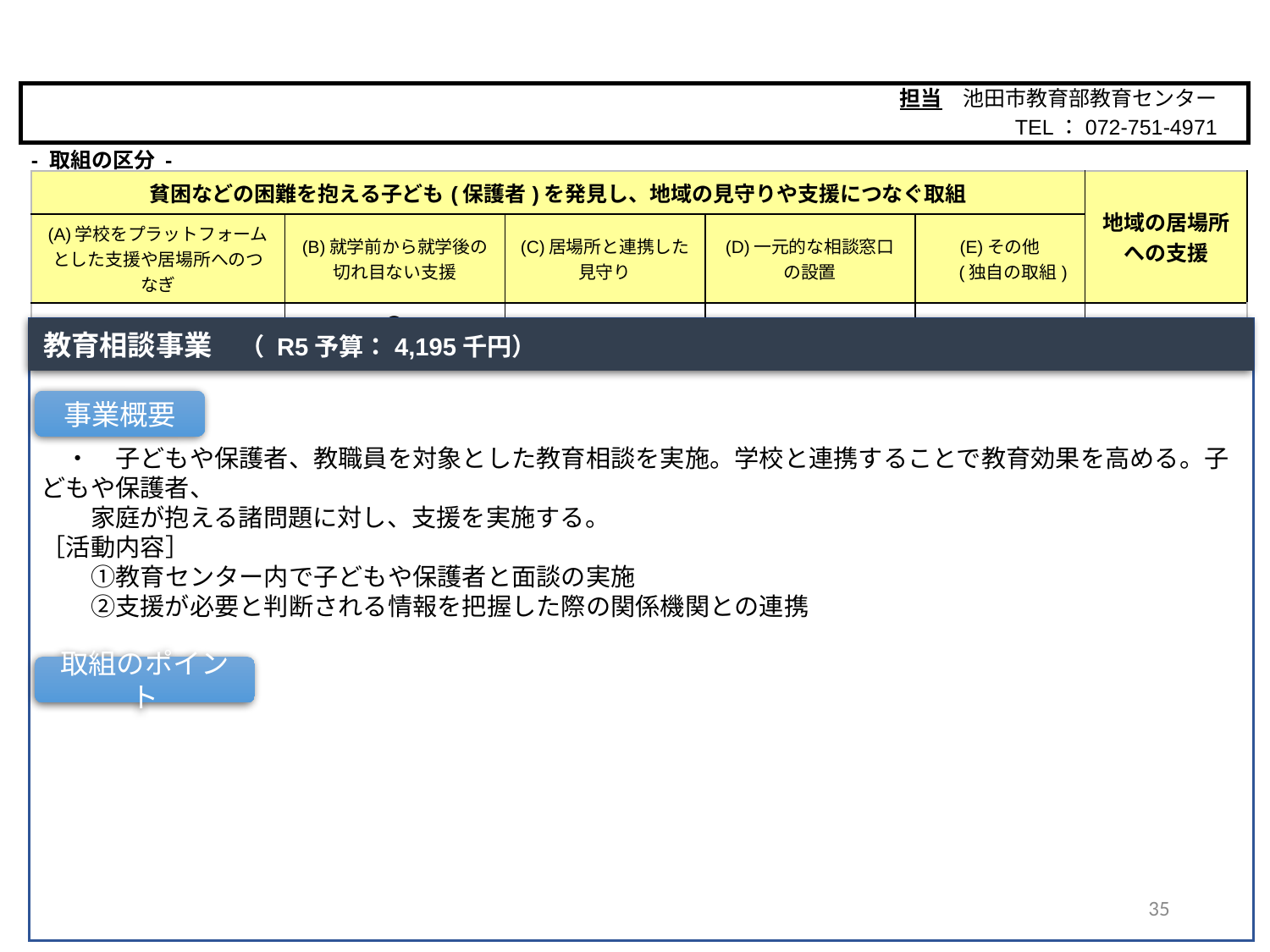

担当　池田市教育部教育センター
　　　　　 TEL：072-751-4971

池田市
- 取組の区分 -
| 貧困などの困難を抱える子ども(保護者)を発見し、地域の見守りや支援につなぐ取組 |  |  |  |  | 地域の居場所 への支援 |
| --- | --- | --- | --- | --- | --- |
| (A)学校をプラットフォームとした支援や居場所へのつなぎ | (B)就学前から就学後の 切れ目ない支援 | (C)居場所と連携した 見守り | (D)一元的な相談窓口 の設置 | (E)その他 　 (独自の取組) |  |
| ○ | 〇 |  |  |  |  |
教育相談事業　（ R5予算：4,195千円）

　・　子どもや保護者、教職員を対象とした教育相談を実施。学校と連携することで教育効果を高める。子どもや保護者、
　　家庭が抱える諸問題に対し、支援を実施する。
［活動内容］
　　①教育センター内で子どもや保護者と面談の実施
　　②支援が必要と判断される情報を把握した際の関係機関との連携
　　②面談での見立てに基づく助言や情報交換を教職員へ実施
　　④教職員研修の実施

・　子ども及び保護者が安心して話ができる場を構築し、課題の早期発見に努める。
・　支援を要する子どもや保護者を発見した場合は、学校をはじめ子育て部局や福祉部局などの関係機関と連携を図
　　り、適切な支援へとつなげる。
・  教育相談員、スクールカウンセラー、適応指導員、指導主事による連絡会を実施し、情報交換や支援方法について
　　協議する。
・　必要に応じて学校で行われるケース会議に教育相談員が参加。心理的な視点からの助言を行う。
・　教職員への研修を実施し、子どもへの支援方法や課題を抱える子どもの発見に役立てる。

事業概要
取組のポイント
35